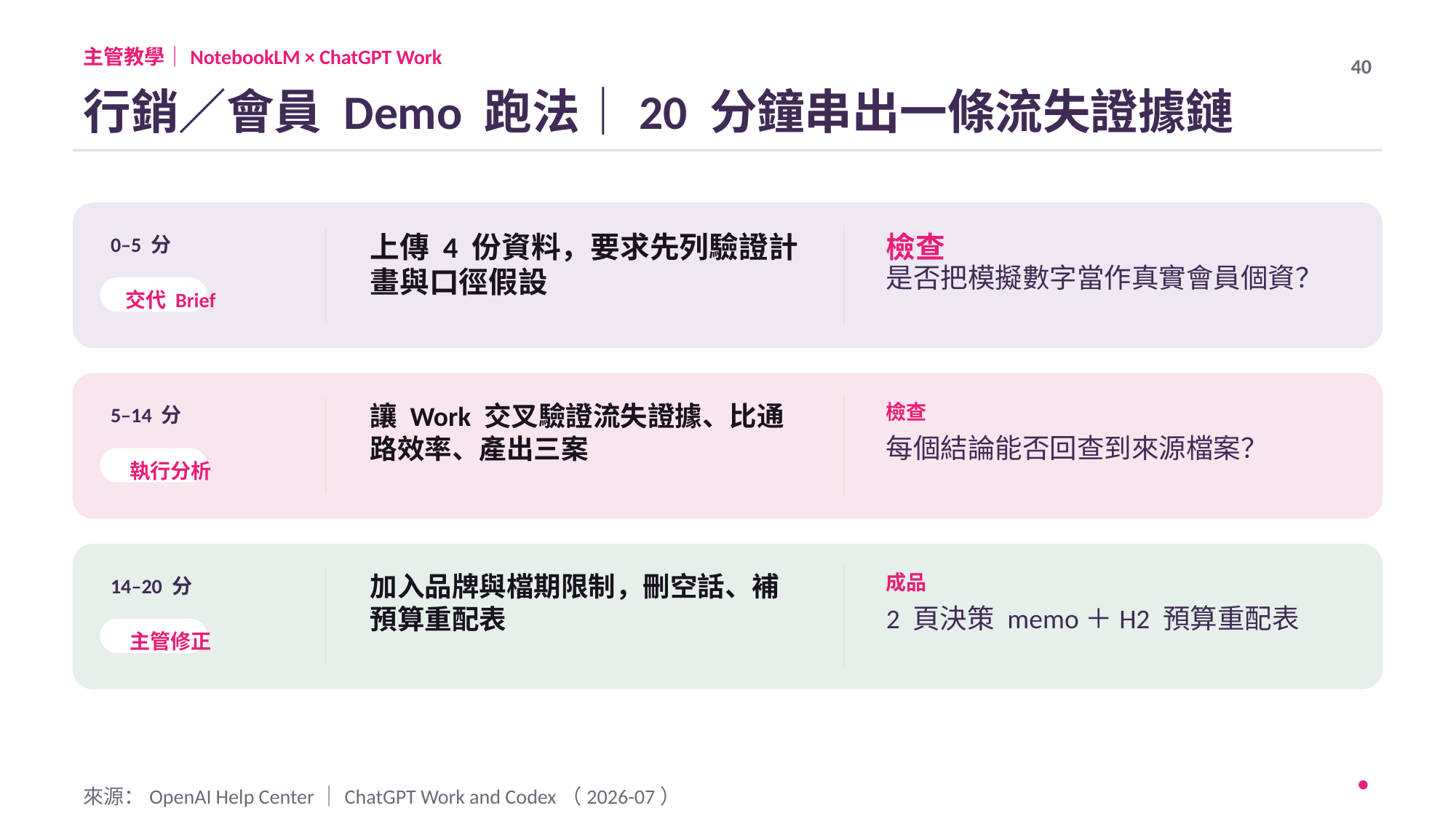

主管教學｜NotebookLM × ChatGPT Work
40
行銷／會員 Demo 跑法｜20 分鐘串出一條流失證據鏈

上傳 4 份資料，要求先列驗證計畫與口徑假設
檢查

0–5 分

是否把模擬數字當作真實會員個資？

交代 Brief

讓 Work 交叉驗證流失證據、比通路效率、產出三案
檢查

5–14 分

每個結論能否回查到來源檔案？

執行分析

加入品牌與檔期限制，刪空話、補預算重配表
成品

14–20 分

2 頁決策 memo＋H2 預算重配表

主管修正
來源：OpenAI Help Center｜ChatGPT Work and Codex（2026-07）